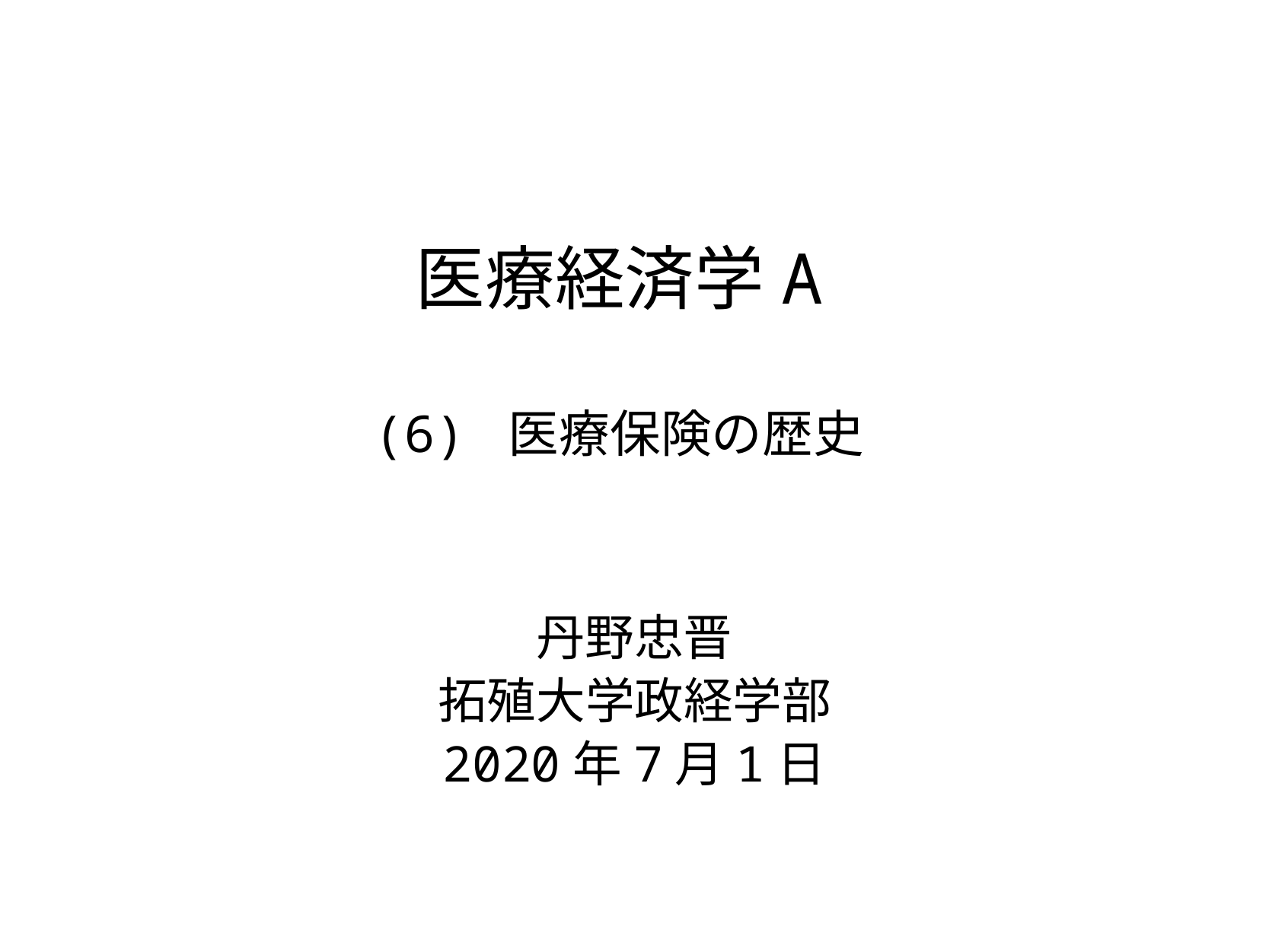

# 医療経済学A (6) 医療保険の歴史

丹野忠晋
拓殖大学政経学部
2020年7月1日